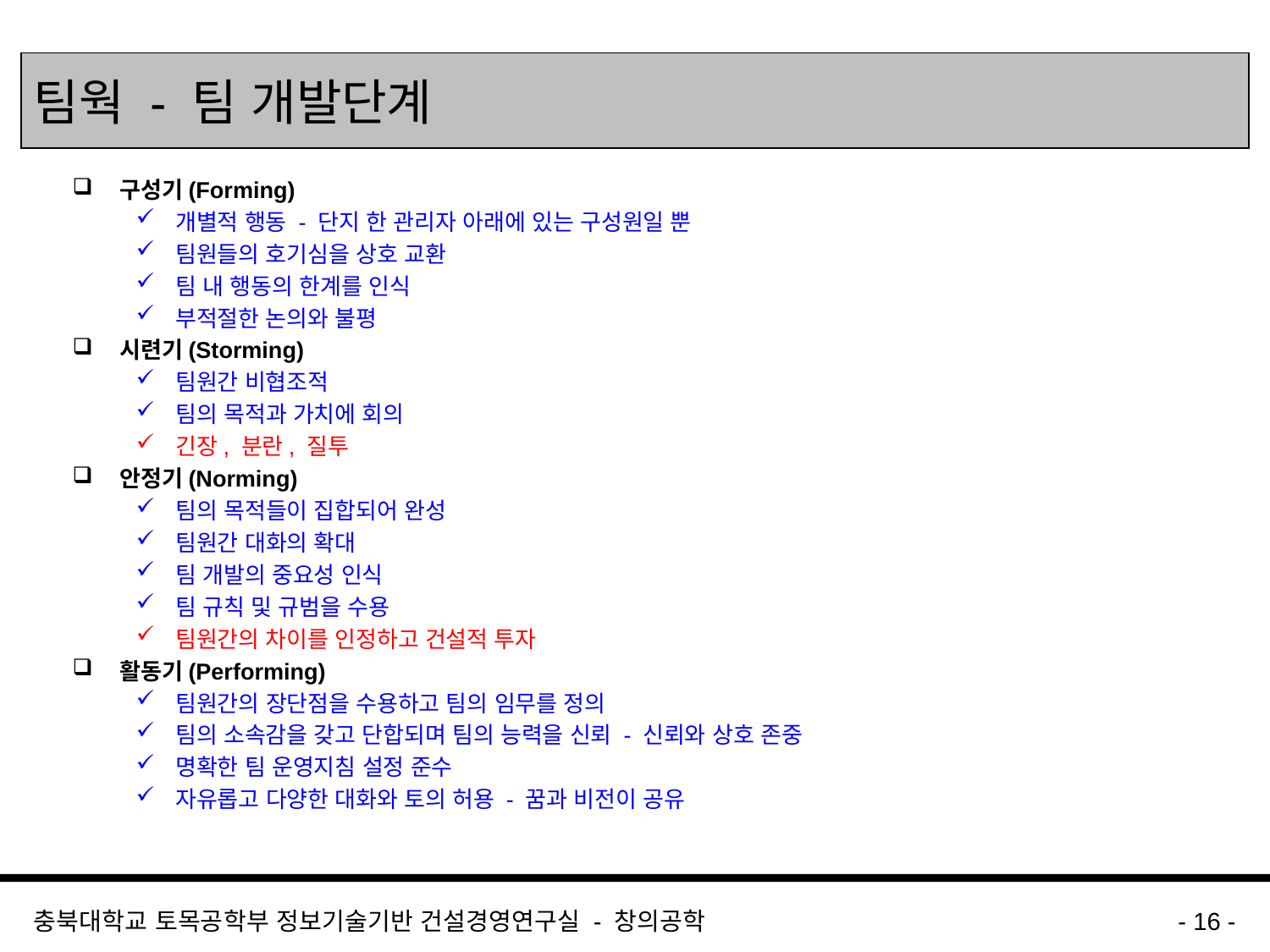

팀웍 - 팀 개발단계

구성기(Forming)
개별적 행동 - 단지 한 관리자 아래에 있는 구성원일 뿐
팀원들의 호기심을 상호 교환
팀 내 행동의 한계를 인식
부적절한 논의와 불평
시련기(Storming)
팀원간 비협조적
팀의 목적과 가치에 회의
긴장, 분란, 질투
안정기(Norming)
팀의 목적들이 집합되어 완성
팀원간 대화의 확대
팀 개발의 중요성 인식
팀 규칙 및 규범을 수용
팀원간의 차이를 인정하고 건설적 투자
활동기(Performing)
팀원간의 장단점을 수용하고 팀의 임무를 정의
팀의 소속감을 갖고 단합되며 팀의 능력을 신뢰 - 신뢰와 상호 존중
명확한 팀 운영지침 설정 준수
자유롭고 다양한 대화와 토의 허용 - 꿈과 비전이 공유
충북대학교 토목공학부 정보기술기반 건설경영연구실 - 창의공학
- 16 -